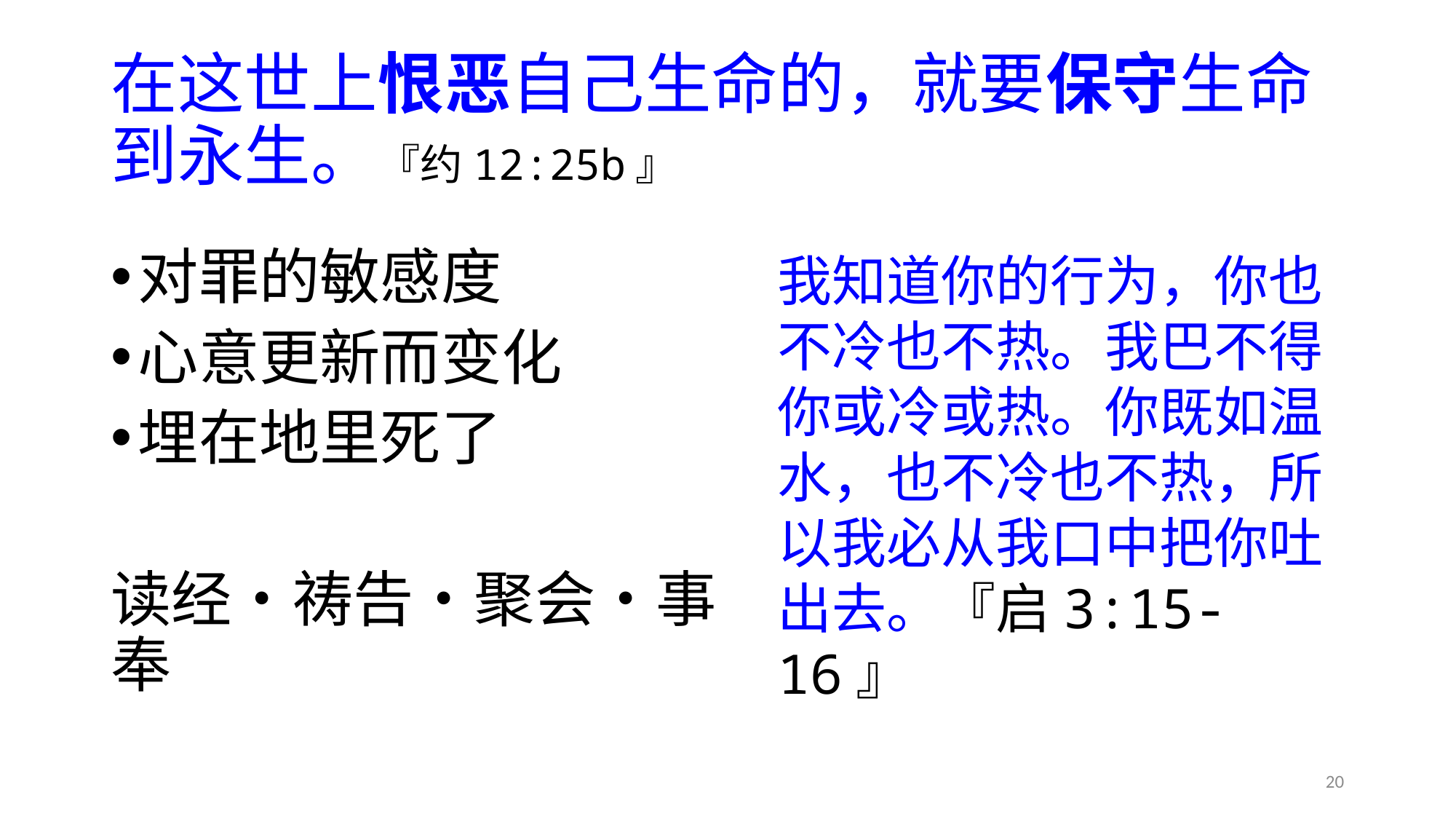

# 在这世上恨恶自己生命的，就要保守生命到永生。『约12:25b』
对罪的敏感度
心意更新而变化
埋在地里死了

读经•祷告•聚会•事奉
我知道你的行为，你也不冷也不热。我巴不得你或冷或热。你既如温水，也不冷也不热，所以我必从我口中把你吐出去。『启3:15-16』
20